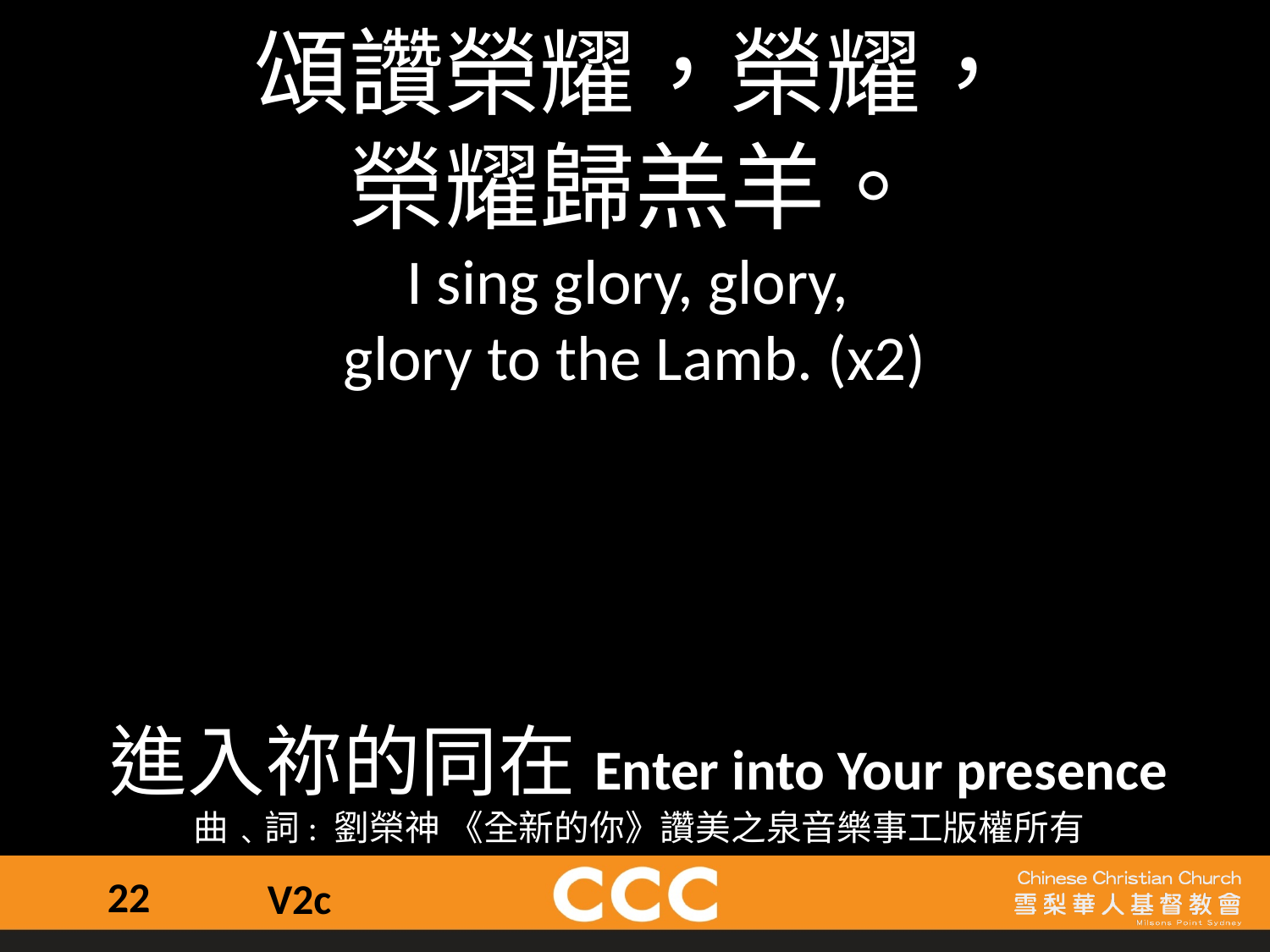

頌讚榮耀，榮耀，
榮耀歸羔羊。
I sing glory, glory,
glory to the Lamb. (x2)
進入祢的同在Enter into Your presence
曲﹑詞: 劉榮神 《全新的你》讚美之泉音樂事工版權所有

22
V2c